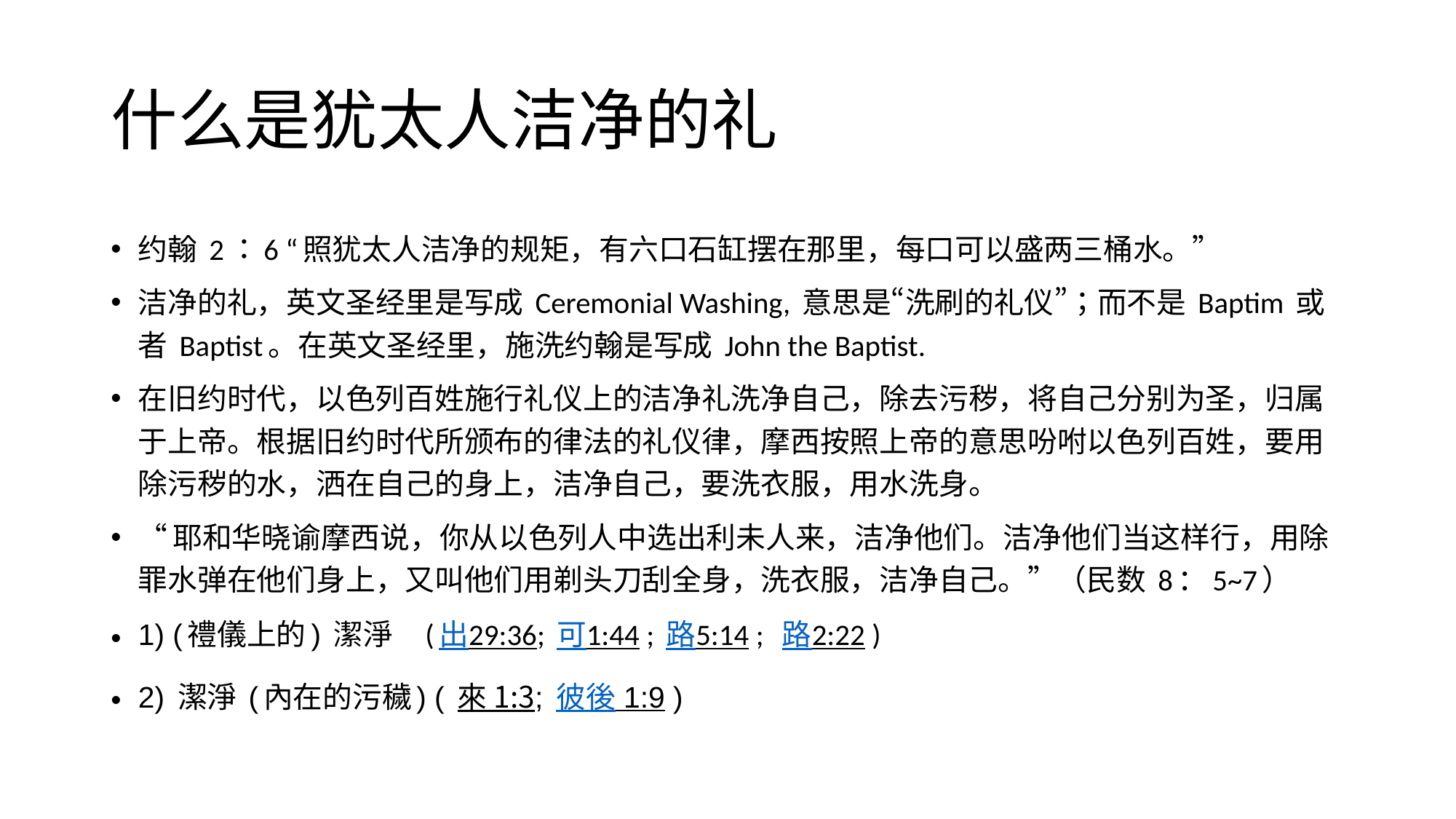

# 什么是犹太人洁净的礼
约翰 2：6 “照犹太人洁净的规矩，有六口石缸摆在那里，每口可以盛两三桶水。”
洁净的礼，英文圣经里是写成 Ceremonial Washing, 意思是“洗刷的礼仪”；而不是 Baptim 或者 Baptist。在英文圣经里，施洗约翰是写成 John the Baptist.
在旧约时代，以色列百姓施行礼仪上的洁净礼洗净自己，除去污秽，将自己分别为圣，归属于上帝。根据旧约时代所颁布的律法的礼仪律，摩西按照上帝的意思吩咐以色列百姓，要用除污秽的水，洒在自己的身上，洁净自己，要洗衣服，用水洗身。
“耶和华晓谕摩西说，你从以色列人中选出利未人来，洁净他们。洁净他们当这样行，用除罪水弹在他们身上，又叫他们用剃头刀刮全身，洗衣服，洁净自己。”（民数 8：5~7）
1) (禮儀上的) 潔淨    (出29:36; 可1:44 ; 路5:14 ;  路2:22 )
2) 潔淨 (內在的污穢) ( 來 1:3; 彼後 1:9 )